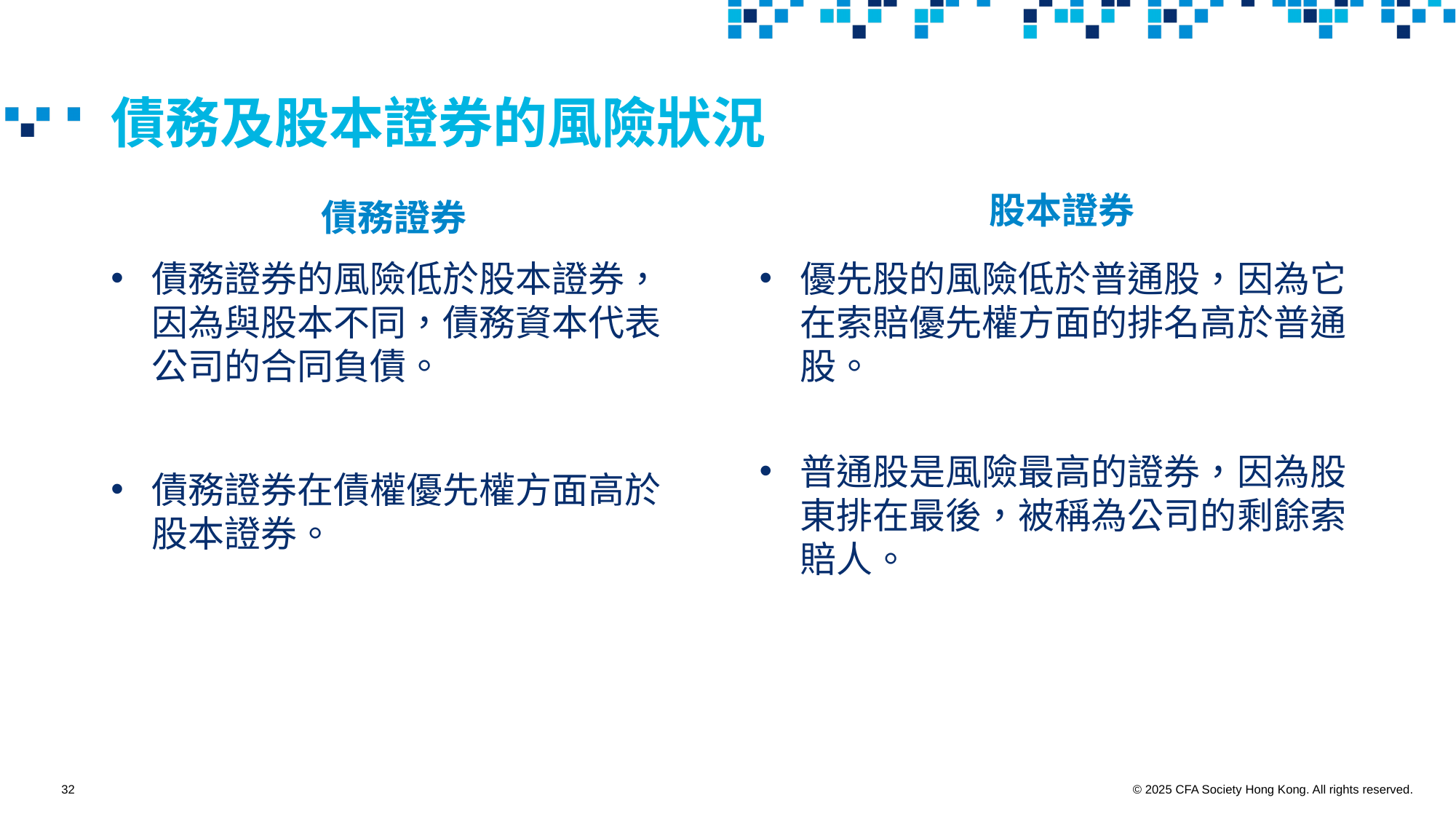

# 債務及股本證券的風險狀況
股本證券
債務證券
債務證券的風險低於股本證券，因為與股本不同，債務資本代表公司的合同負債。

債務證券在債權優先權方面高於股本證券。
優先股的風險低於普通股，因為它在索賠優先權方面的排名高於普通股。

普通股是風險最高的證券，因為股東排在最後，被稱為公司的剩餘索賠人。
32
© 2025 CFA Society Hong Kong. All rights reserved.